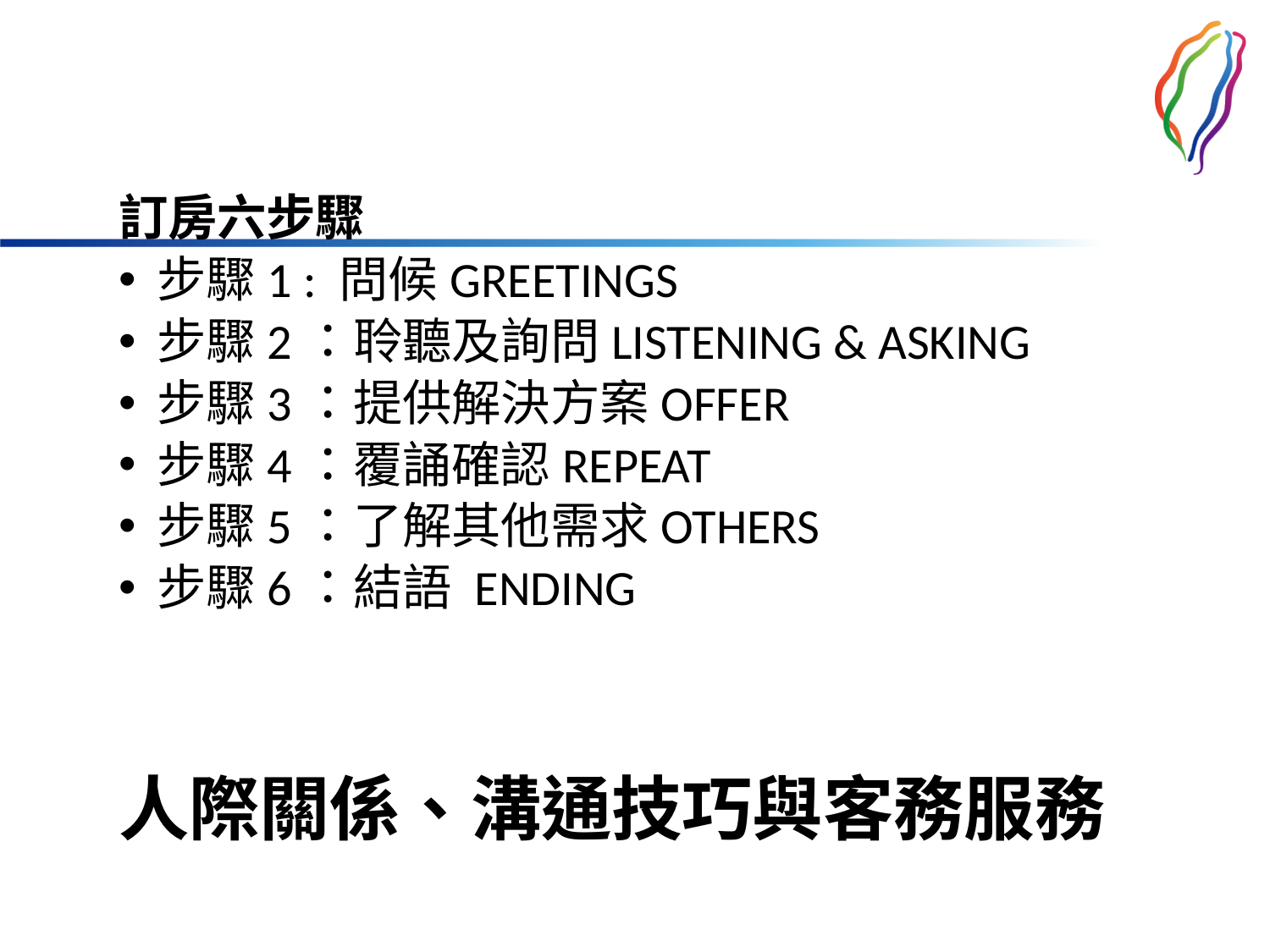

訂房六步驟
步驟1 : 問候GREETINGS
步驟2：聆聽及詢問LISTENING & ASKING
步驟3：提供解決方案OFFER
步驟4：覆誦確認REPEAT
步驟5：了解其他需求OTHERS
步驟6：結語 ENDING

# 人際關係、溝通技巧與客務服務